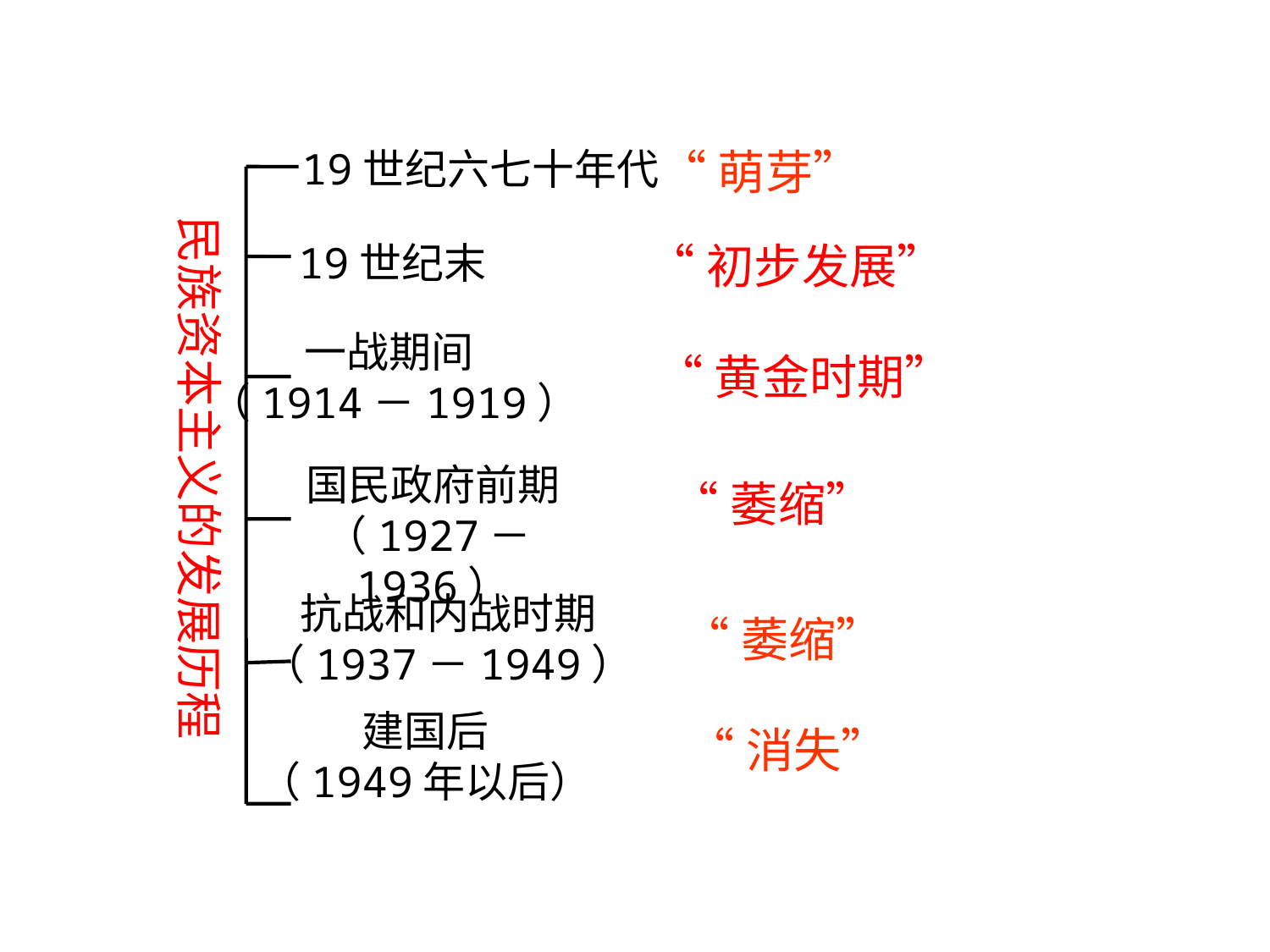

19世纪六七十年代
“萌芽”
民族资本主义的发展历程

19世纪末
“初步发展”
一战期间
 （1914－1919）
“黄金时期”
国民政府前期（1927－1936）
“萎缩”
抗战和内战时期
（1937－1949）
“萎缩”
建国后
（1949年以后）
“消失”